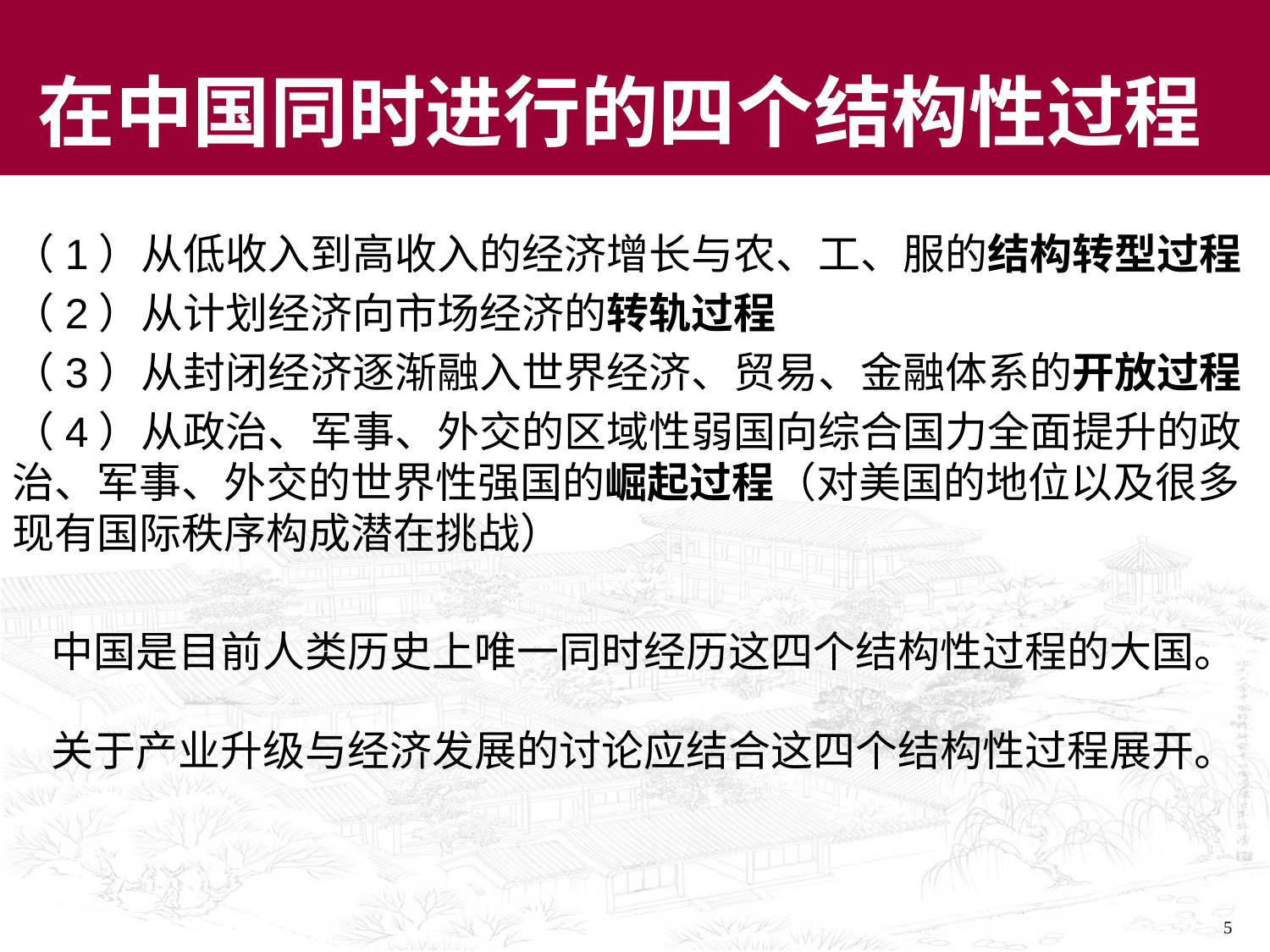

# 在中国同时进行的四个结构性过程
（1）从低收入到高收入的经济增长与农、工、服的结构转型过程
（2）从计划经济向市场经济的转轨过程
（3）从封闭经济逐渐融入世界经济、贸易、金融体系的开放过程
（4）从政治、军事、外交的区域性弱国向综合国力全面提升的政治、军事、外交的世界性强国的崛起过程（对美国的地位以及很多现有国际秩序构成潜在挑战）

   中国是目前人类历史上唯一同时经历这四个结构性过程的大国。

   关于产业升级与经济发展的讨论应结合这四个结构性过程展开。
5